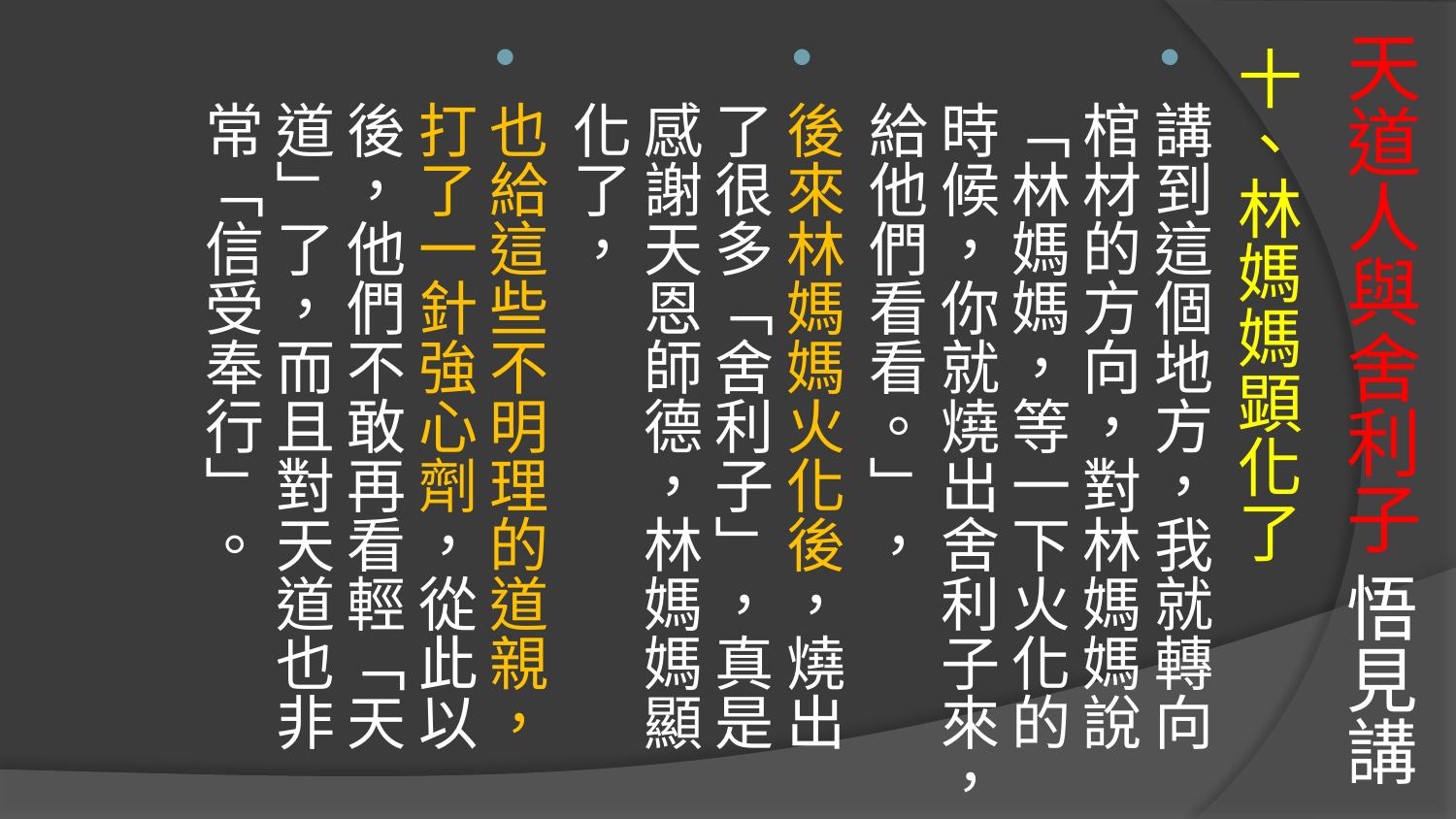

# 天道人與舍利子 悟見講
十、林媽媽顕化了
講到這個地方，我就轉向棺材的方向，對林媽媽說「林媽媽，等一下火化的時候，你就燒出舍利子來，給他們看看。」，
後來林媽媽火化後，燒出了很多「舍利子」，真是感謝天恩師德，林媽媽顯化了，
也給這些不明理的道親，打了一針強心劑，從此以後，他們不敢再看輕「天道」了，而且對天道也非常「信受奉行」。